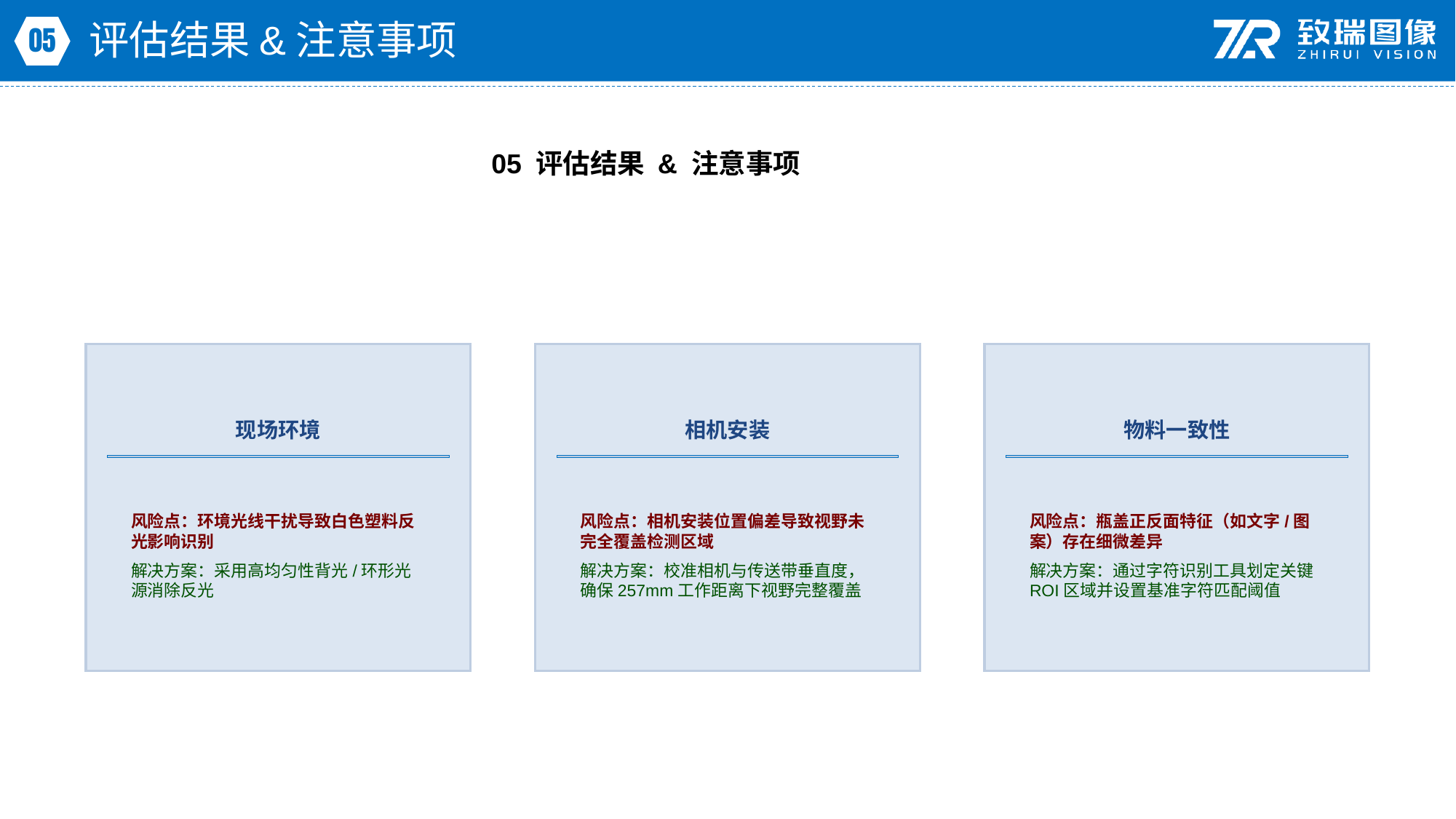

评估结果&注意事项
05

05 评估结果 & 注意事项

现场环境

相机安装

物料一致性

风险点：环境光线干扰导致白色塑料反光影响识别
解决方案：采用高均匀性背光/环形光源消除反光

风险点：相机安装位置偏差导致视野未完全覆盖检测区域
解决方案：校准相机与传送带垂直度，确保257mm工作距离下视野完整覆盖

风险点：瓶盖正反面特征（如文字/图案）存在细微差异
解决方案：通过字符识别工具划定关键ROI区域并设置基准字符匹配阈值